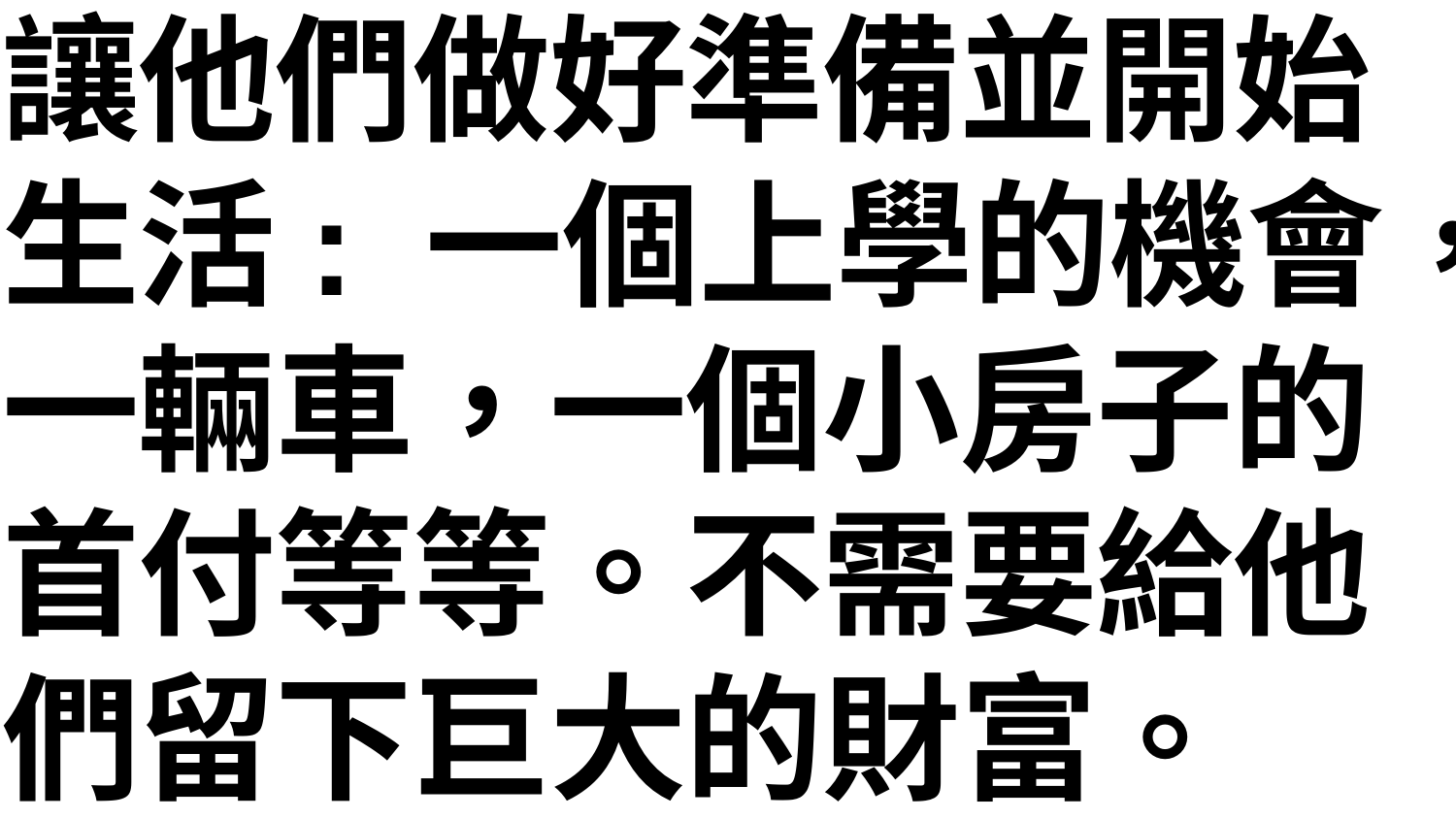

讓他們做好準備並開始生活: 一個上學的機會，一輛車，一個小房子的首付等等。不需要給他們留下巨大的財富。